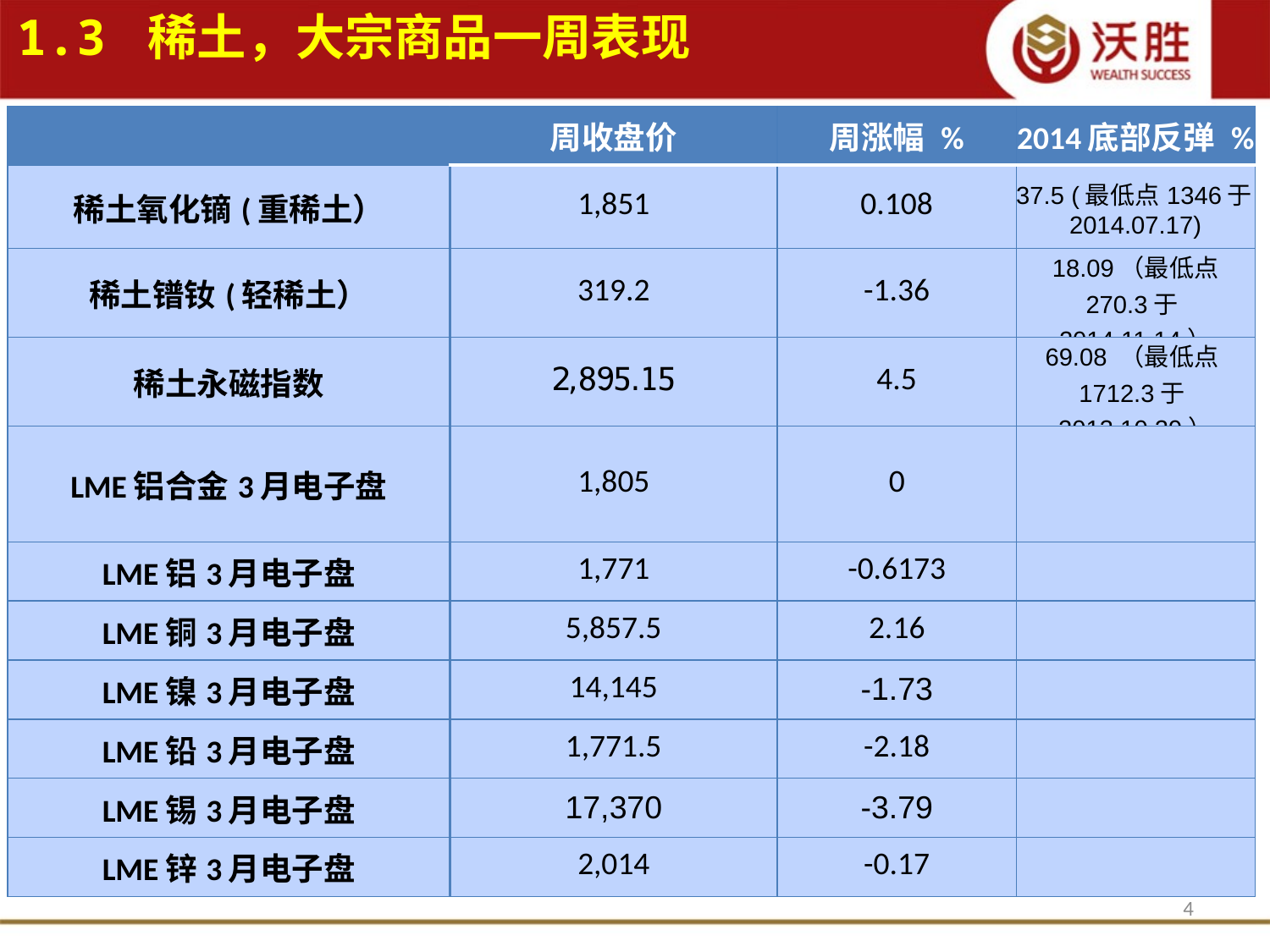

1.3 稀土，大宗商品一周表现
|  | 周收盘价 | 周涨幅 % | 2014底部反弹 % |
| --- | --- | --- | --- |
| 稀土氧化镝(重稀土） | 1,851 | 0.108 | 37.5 (最低点1346于2014.07.17) |
| 稀土镨钕(轻稀土） | 319.2 | -1.36 | 18.09（最低点 270.3于2014.11.14） |
| 稀土永磁指数 | 2,895.15 | 4.5 | 69.08 （最低点1712.3于2013.10.29） |
| LME铝合金3月电子盘 | 1,805 | 0 |  |
| LME铝3月电子盘 | 1,771 | -0.6173 |  |
| LME铜3月电子盘 | 5,857.5 | 2.16 |  |
| LME镍3月电子盘 | 14,145 | -1.73 |  |
| LME铅3月电子盘 | 1,771.5 | -2.18 |  |
| LME锡3月电子盘 | 17,370 | -3.79 |  |
| LME锌3月电子盘 | 2,014 | -0.17 |  |
4